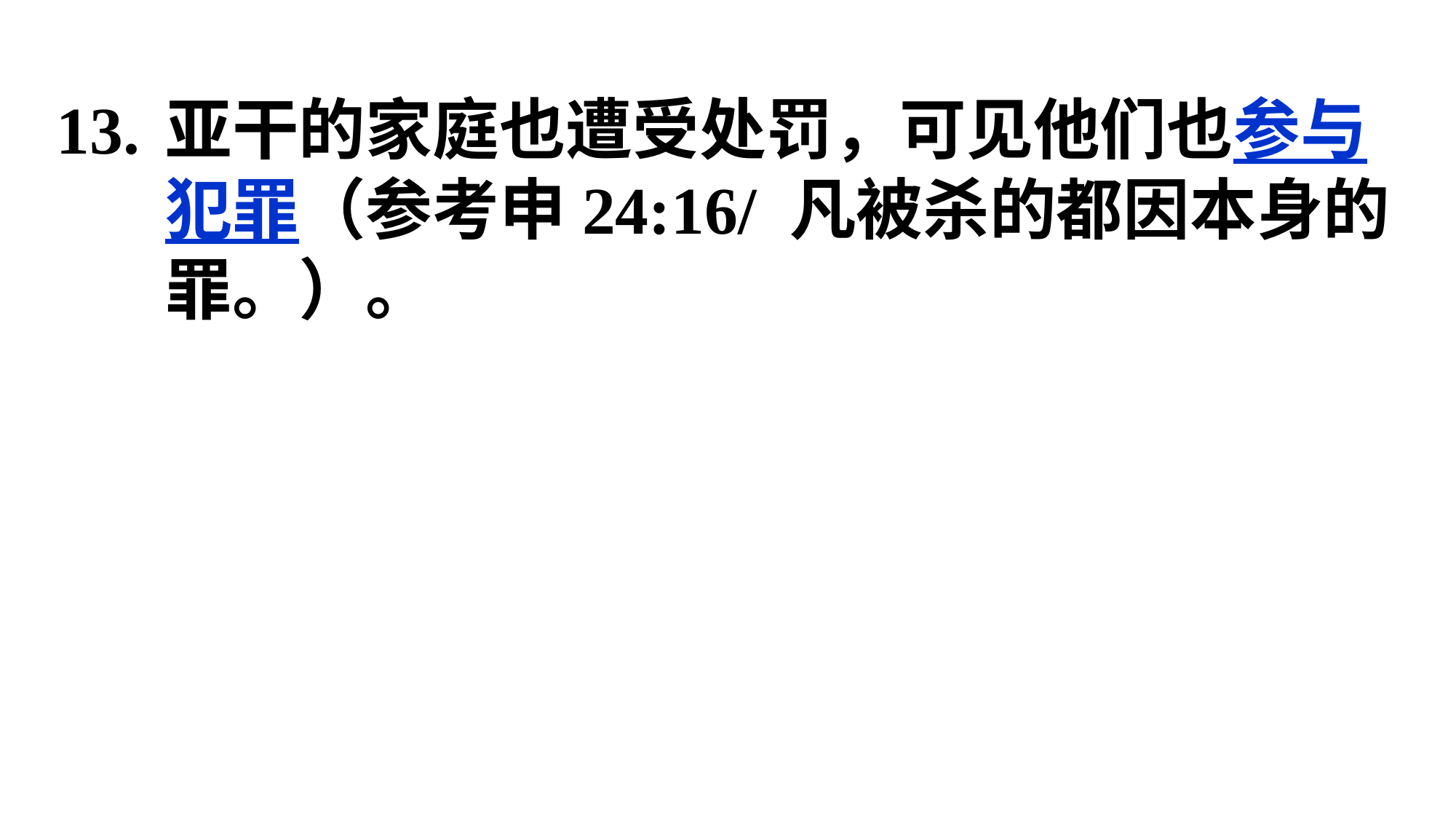

13.	亚干的家庭也遭受处罚，可见他们也参与犯罪（参考申24:16/ 凡被杀的都因本身的罪。）。